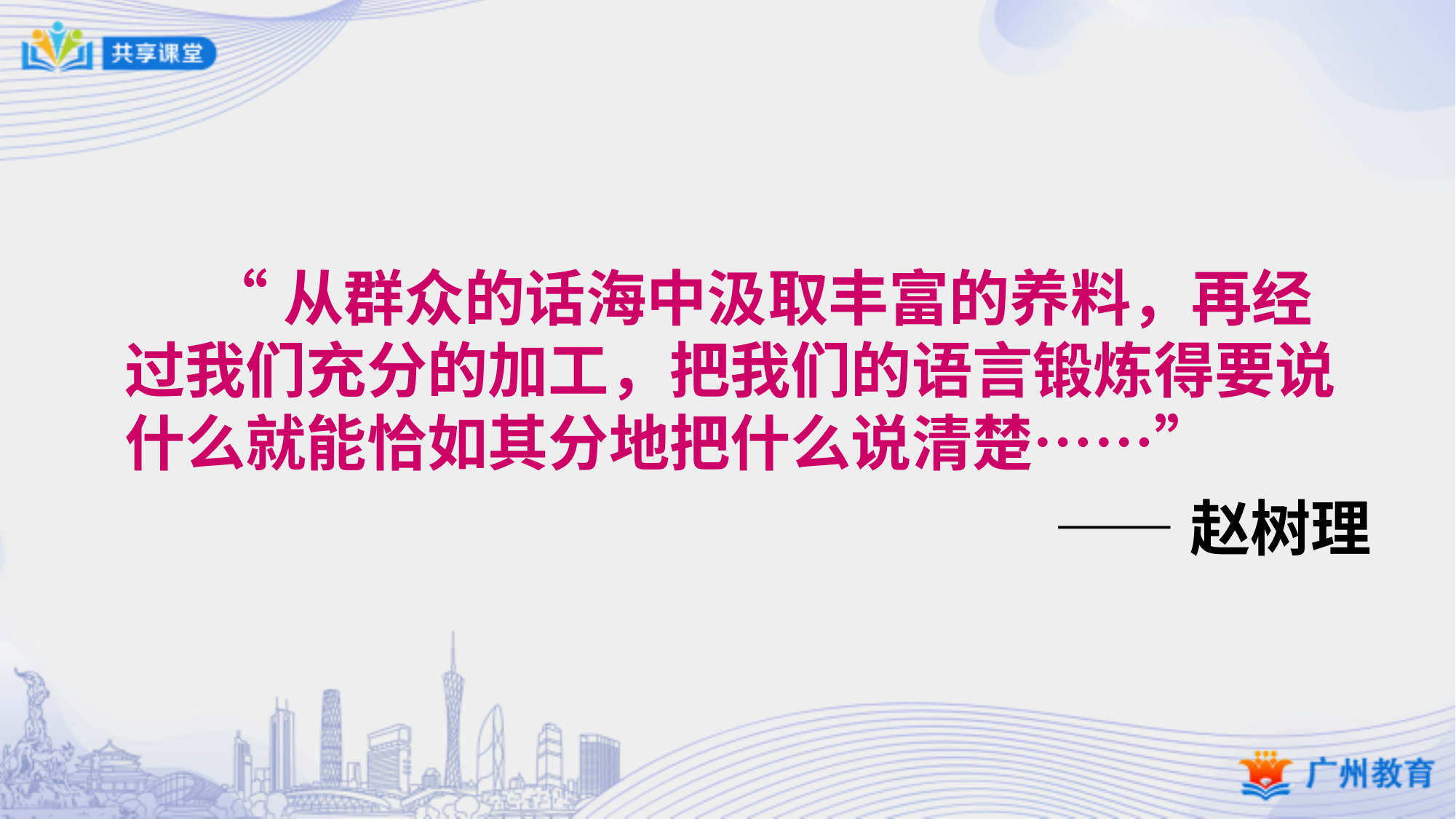

#

         “从群众的话海中汲取丰富的养料，再经过我们充分的加工，把我们的语言锻炼得要说什么就能恰如其分地把什么说清楚……”
——赵树理